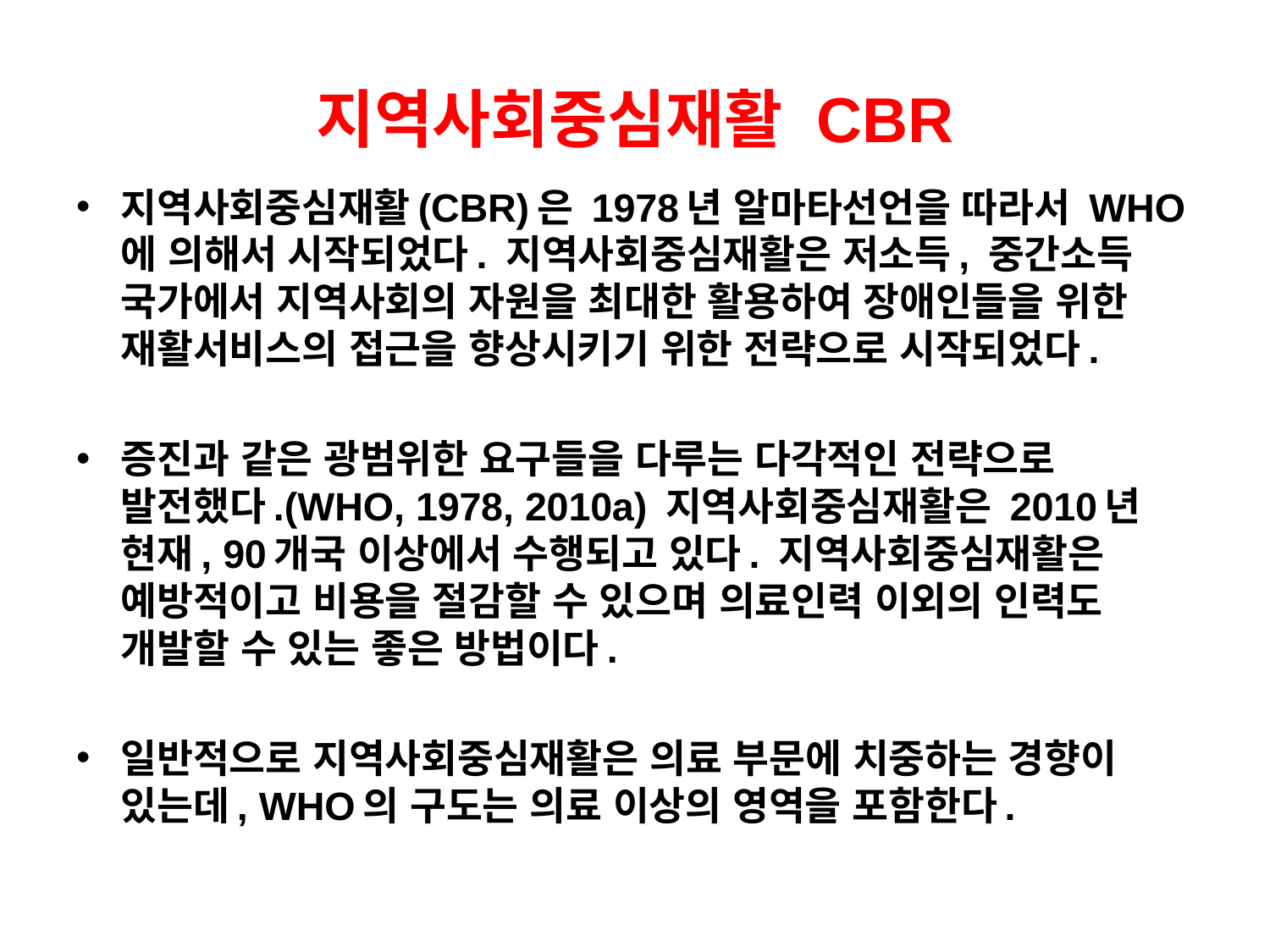

# 지역사회중심재활 CBR
지역사회중심재활(CBR)은 1978년 알마타선언을 따라서 WHO에 의해서 시작되었다. 지역사회중심재활은 저소득, 중간소득 국가에서 지역사회의 자원을 최대한 활용하여 장애인들을 위한 재활서비스의 접근을 향상시키기 위한 전략으로 시작되었다.

증진과 같은 광범위한 요구들을 다루는 다각적인 전략으로 발전했다.(WHO, 1978, 2010a) 지역사회중심재활은 2010년 현재, 90개국 이상에서 수행되고 있다. 지역사회중심재활은 예방적이고 비용을 절감할 수 있으며 의료인력 이외의 인력도 개발할 수 있는 좋은 방법이다.

일반적으로 지역사회중심재활은 의료 부문에 치중하는 경향이 있는데, WHO의 구도는 의료 이상의 영역을 포함한다.